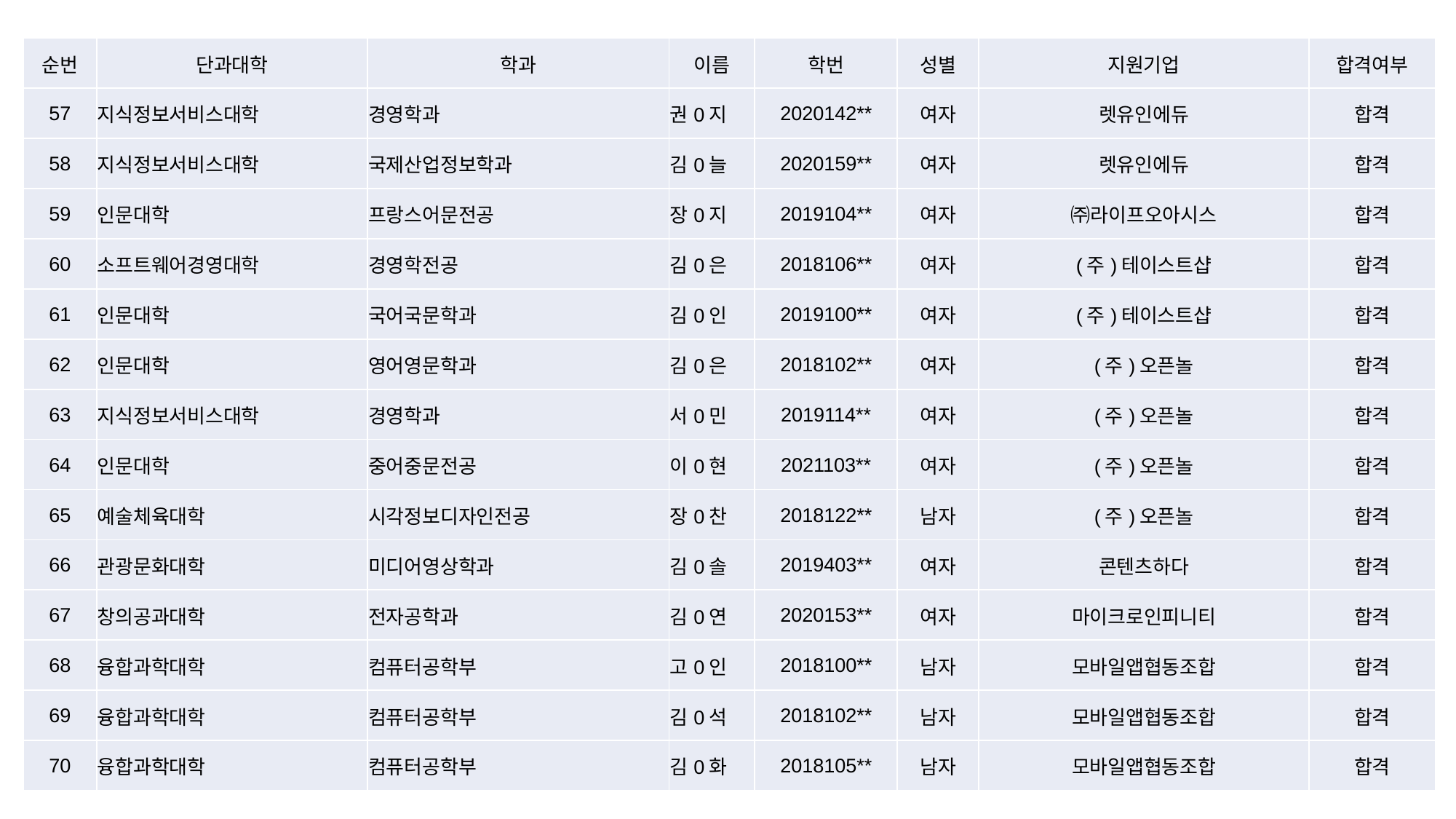

| 순번 | 단과대학 | 학과 | 이름 | 학번 | 성별 | 지원기업 | 합격여부 |
| --- | --- | --- | --- | --- | --- | --- | --- |
| 57 | 지식정보서비스대학 | 경영학과 | 권0지 | 2020142\*\* | 여자 | 렛유인에듀 | 합격 |
| 58 | 지식정보서비스대학 | 국제산업정보학과 | 김0늘 | 2020159\*\* | 여자 | 렛유인에듀 | 합격 |
| 59 | 인문대학 | 프랑스어문전공 | 장0지 | 2019104\*\* | 여자 | ㈜라이프오아시스 | 합격 |
| 60 | 소프트웨어경영대학 | 경영학전공 | 김0은 | 2018106\*\* | 여자 | (주)테이스트샵 | 합격 |
| 61 | 인문대학 | 국어국문학과 | 김0인 | 2019100\*\* | 여자 | (주)테이스트샵 | 합격 |
| 62 | 인문대학 | 영어영문학과 | 김0은 | 2018102\*\* | 여자 | (주)오픈놀 | 합격 |
| 63 | 지식정보서비스대학 | 경영학과 | 서0민 | 2019114\*\* | 여자 | (주)오픈놀 | 합격 |
| 64 | 인문대학 | 중어중문전공 | 이0현 | 2021103\*\* | 여자 | (주)오픈놀 | 합격 |
| 65 | 예술체육대학 | 시각정보디자인전공 | 장0찬 | 2018122\*\* | 남자 | (주)오픈놀 | 합격 |
| 66 | 관광문화대학 | 미디어영상학과 | 김0솔 | 2019403\*\* | 여자 | 콘텐츠하다 | 합격 |
| 67 | 창의공과대학 | 전자공학과 | 김0연 | 2020153\*\* | 여자 | 마이크로인피니티 | 합격 |
| 68 | 융합과학대학 | 컴퓨터공학부 | 고0인 | 2018100\*\* | 남자 | 모바일앱협동조합 | 합격 |
| 69 | 융합과학대학 | 컴퓨터공학부 | 김0석 | 2018102\*\* | 남자 | 모바일앱협동조합 | 합격 |
| 70 | 융합과학대학 | 컴퓨터공학부 | 김0화 | 2018105\*\* | 남자 | 모바일앱협동조합 | 합격 |